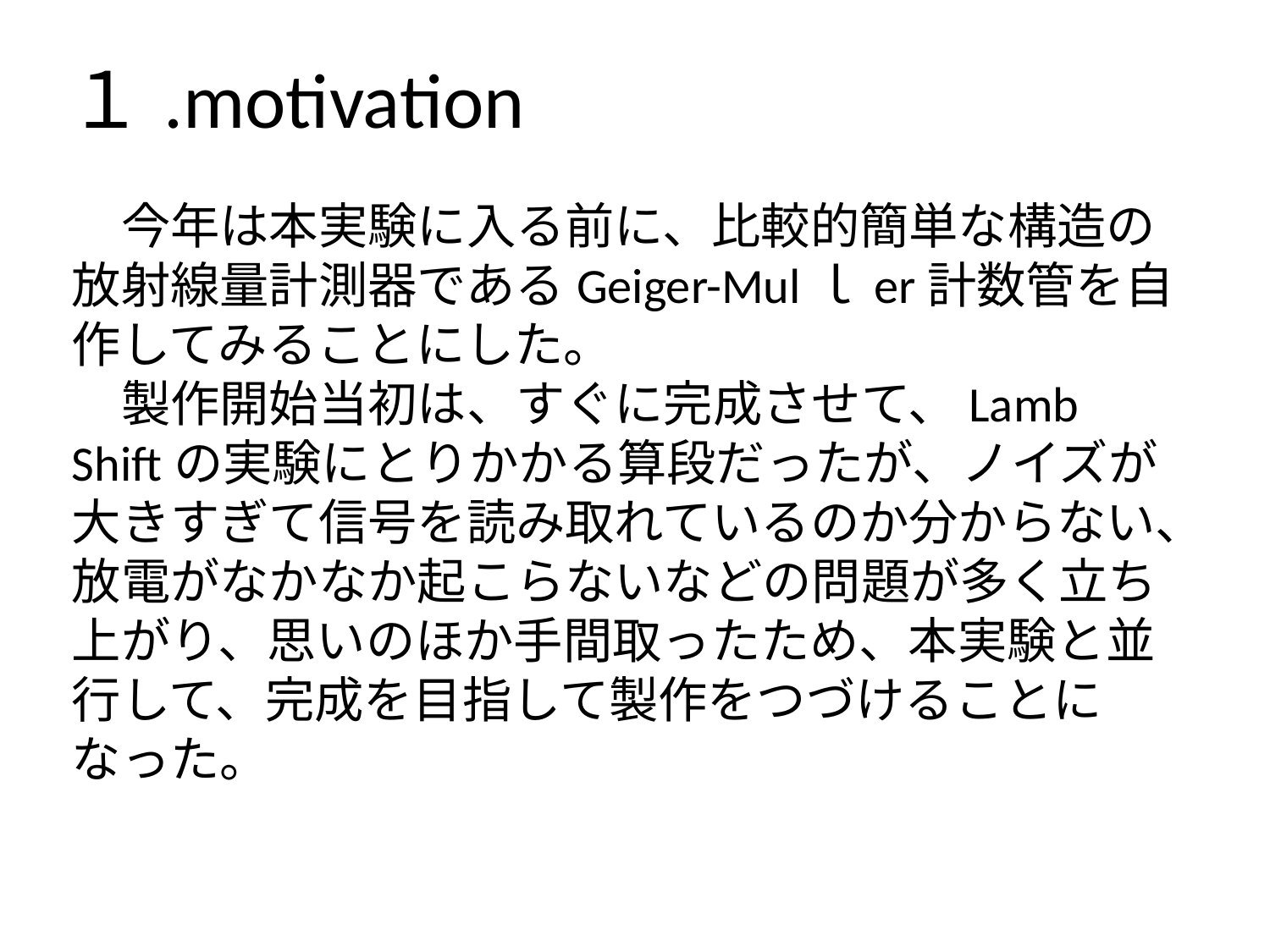

１.motivation
　今年は本実験に入る前に、比較的簡単な構造の放射線量計測器であるGeiger-Mulｌer計数管を自作してみることにした。
　製作開始当初は、すぐに完成させて、Lamb Shiftの実験にとりかかる算段だったが、ノイズが大きすぎて信号を読み取れているのか分からない、放電がなかなか起こらないなどの問題が多く立ち上がり、思いのほか手間取ったため、本実験と並行して、完成を目指して製作をつづけることになった。